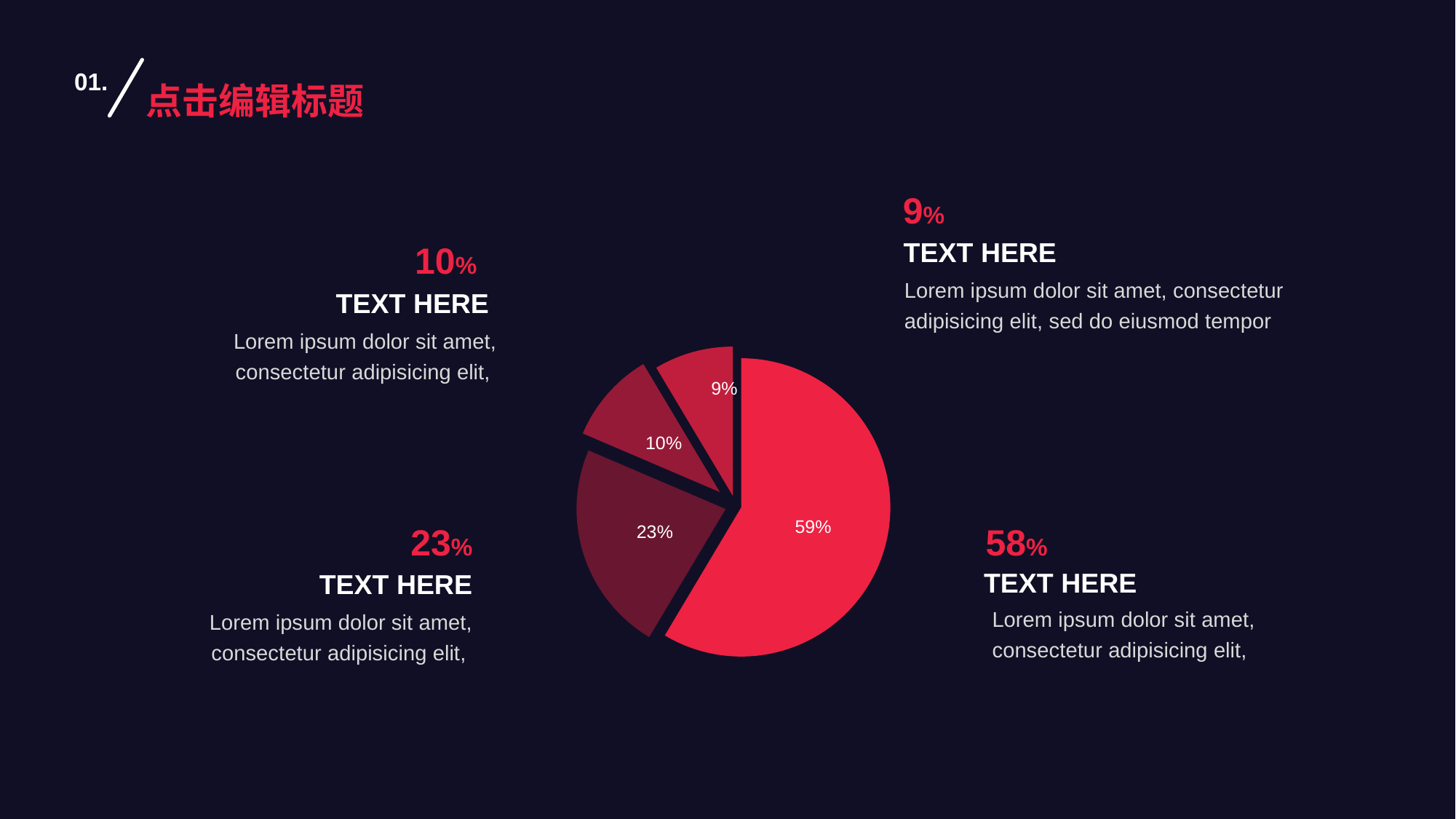

01.
点击编辑标题
9%
TEXT HERE
10%
Lorem ipsum dolor sit amet, consectetur adipisicing elit, sed do eiusmod tempor
TEXT HERE

### Chart

| Category | 销售额 |
|---|---|
| 第一季度 | 8.2 |
| 第二季度 | 3.2 |
| 第三季度 | 1.4 |
| 第四季度 | 1.2 |
Lorem ipsum dolor sit amet, consectetur adipisicing elit,
58%
23%
TEXT HERE
TEXT HERE
Lorem ipsum dolor sit amet, consectetur adipisicing elit,
Lorem ipsum dolor sit amet, consectetur adipisicing elit,